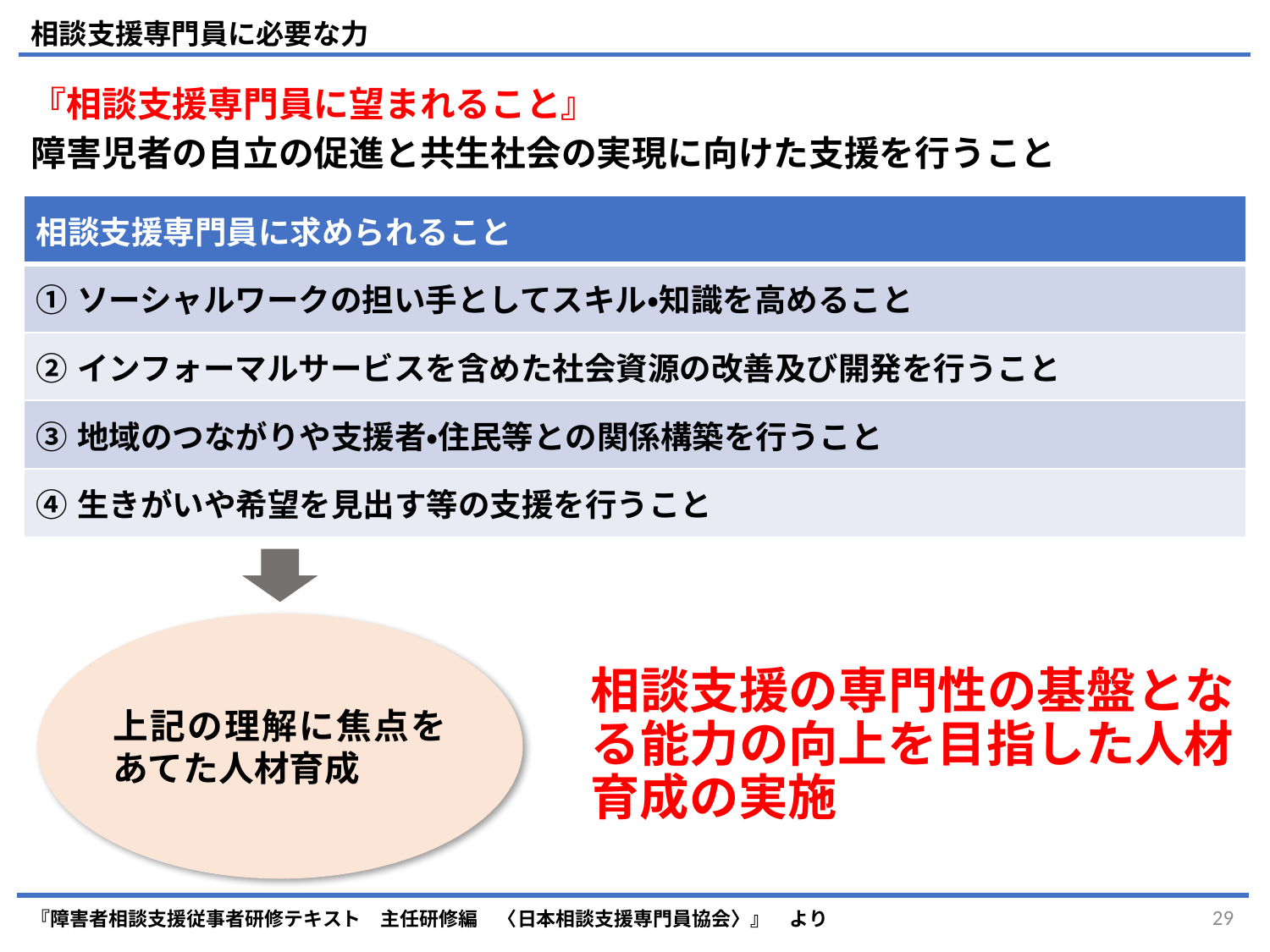

相談支援専門員に必要な力
『相談支援専門員に望まれること』
障害児者の自立の促進と共生社会の実現に向けた支援を行うこと
| 相談支援専門員に求められること |
| --- |
| ①ソーシャルワークの担い手としてスキル・知識を高めること |
| ②インフォーマルサービスを含めた社会資源の改善及び開発を行うこと |
| ③地域のつながりや支援者・住民等との関係構築を行うこと |
| ④生きがいや希望を見出す等の支援を行うこと |

上記の理解に焦点をあてた人材育成
相談支援の専門性の基盤となる能力の向上を目指した人材育成の実施
『障害者相談支援従事者研修テキスト　主任研修編　〈日本相談支援専門員協会〉』　より
29